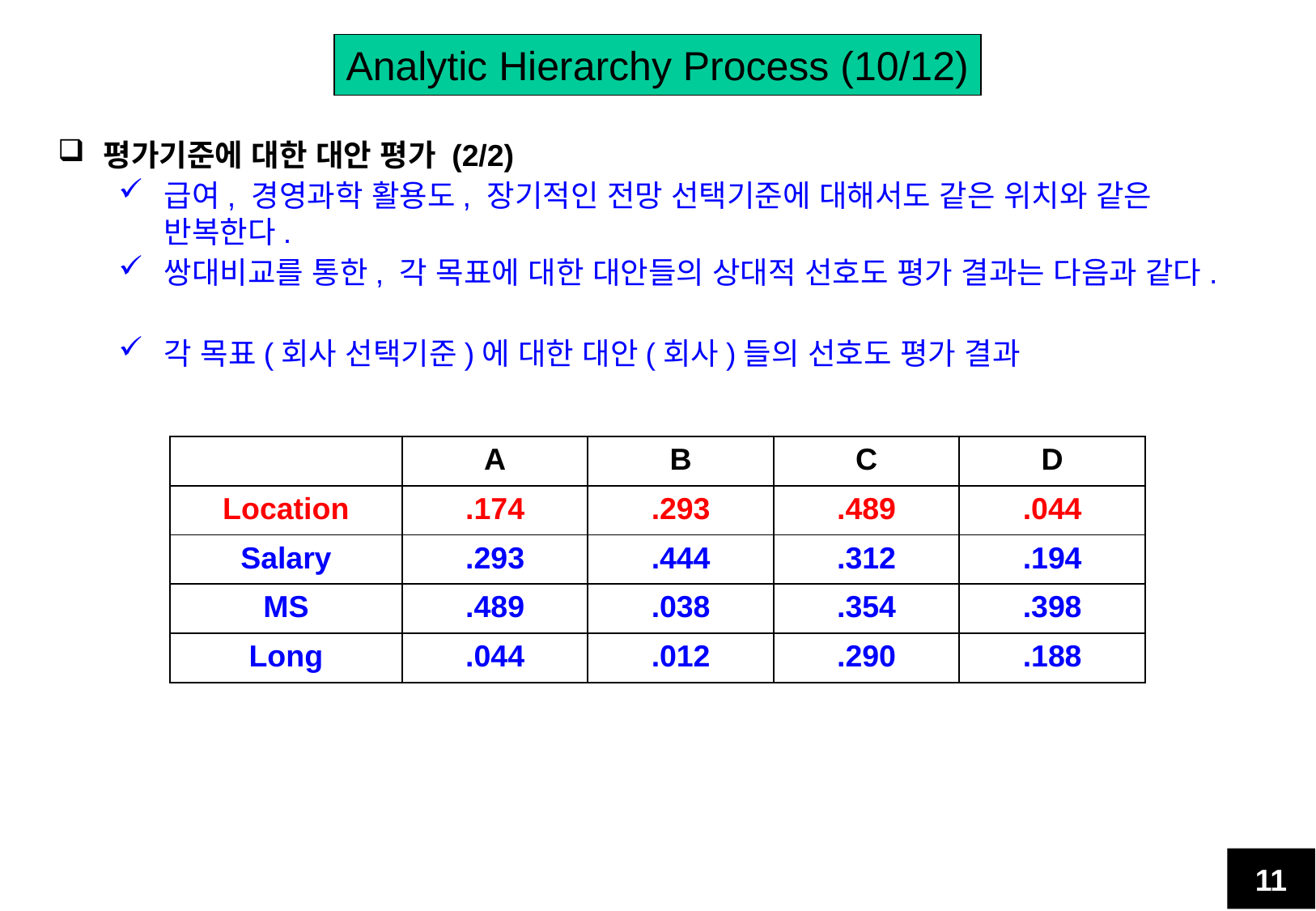

Analytic Hierarchy Process (10/12)
평가기준에 대한 대안 평가 (2/2)
급여, 경영과학 활용도, 장기적인 전망 선택기준에 대해서도 같은 위치와 같은 반복한다.
쌍대비교를 통한, 각 목표에 대한 대안들의 상대적 선호도 평가 결과는 다음과 같다.

각 목표(회사 선택기준)에 대한 대안(회사)들의 선호도 평가 결과
|  | A | B | C | D |
| --- | --- | --- | --- | --- |
| Location | .174 | .293 | .489 | .044 |
| Salary | .293 | .444 | .312 | .194 |
| MS | .489 | .038 | .354 | .398 |
| Long | .044 | .012 | .290 | .188 |
11